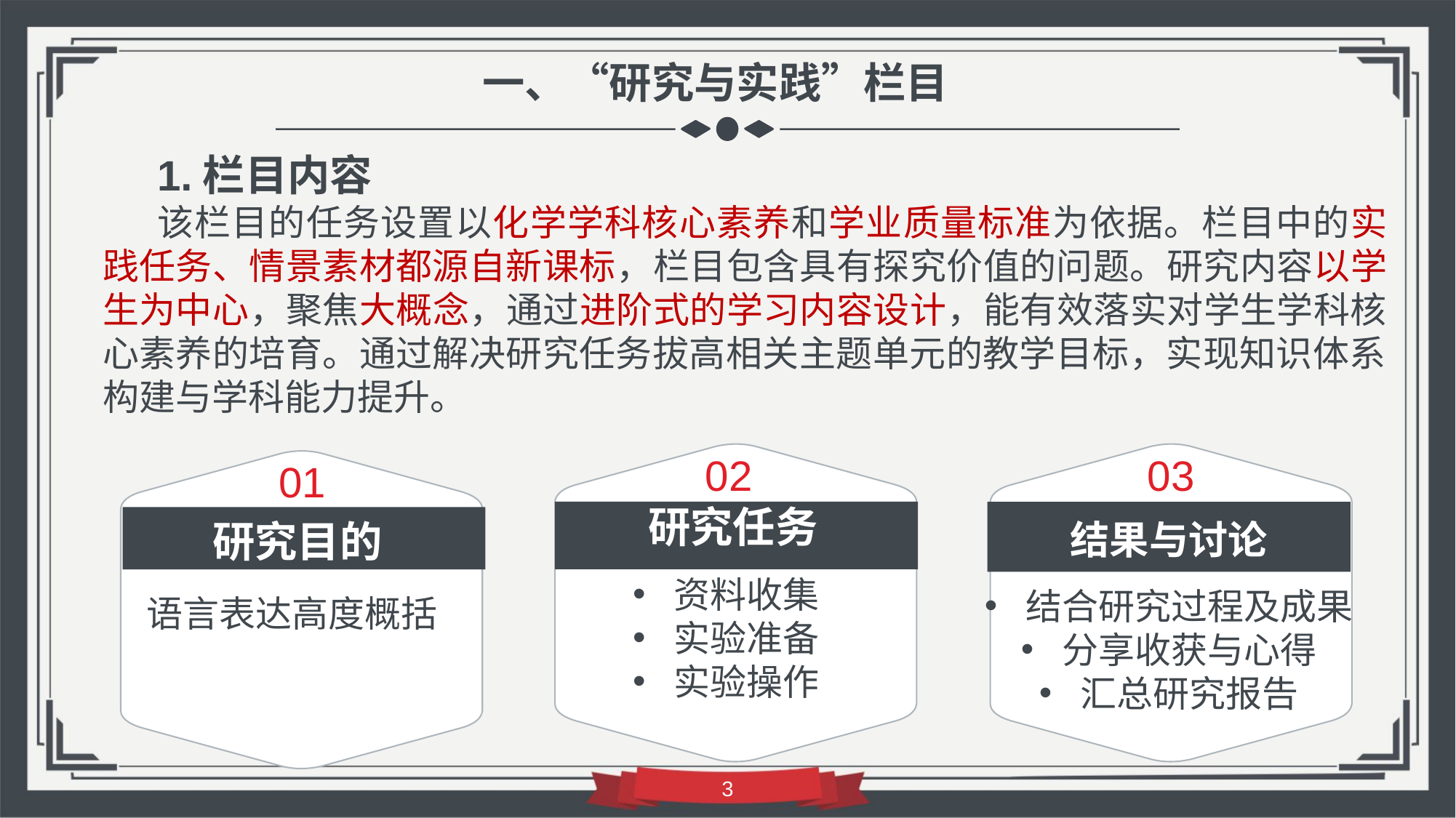

一、“研究与实践”栏目

1.栏目内容
该栏目的任务设置以化学学科核心素养和学业质量标准为依据。栏目中的实践任务、情景素材都源自新课标，栏目包含具有探究价值的问题。研究内容以学生为中心，聚焦大概念，通过进阶式的学习内容设计，能有效落实对学生学科核心素养的培育。通过解决研究任务拔高相关主题单元的教学目标，实现知识体系构建与学科能力提升。

02
03

01
研究任务

结果与讨论

研究目的

资料收集
实验准备
实验操作

结合研究过程及成果
分享收获与心得
汇总研究报告

语言表达高度概括